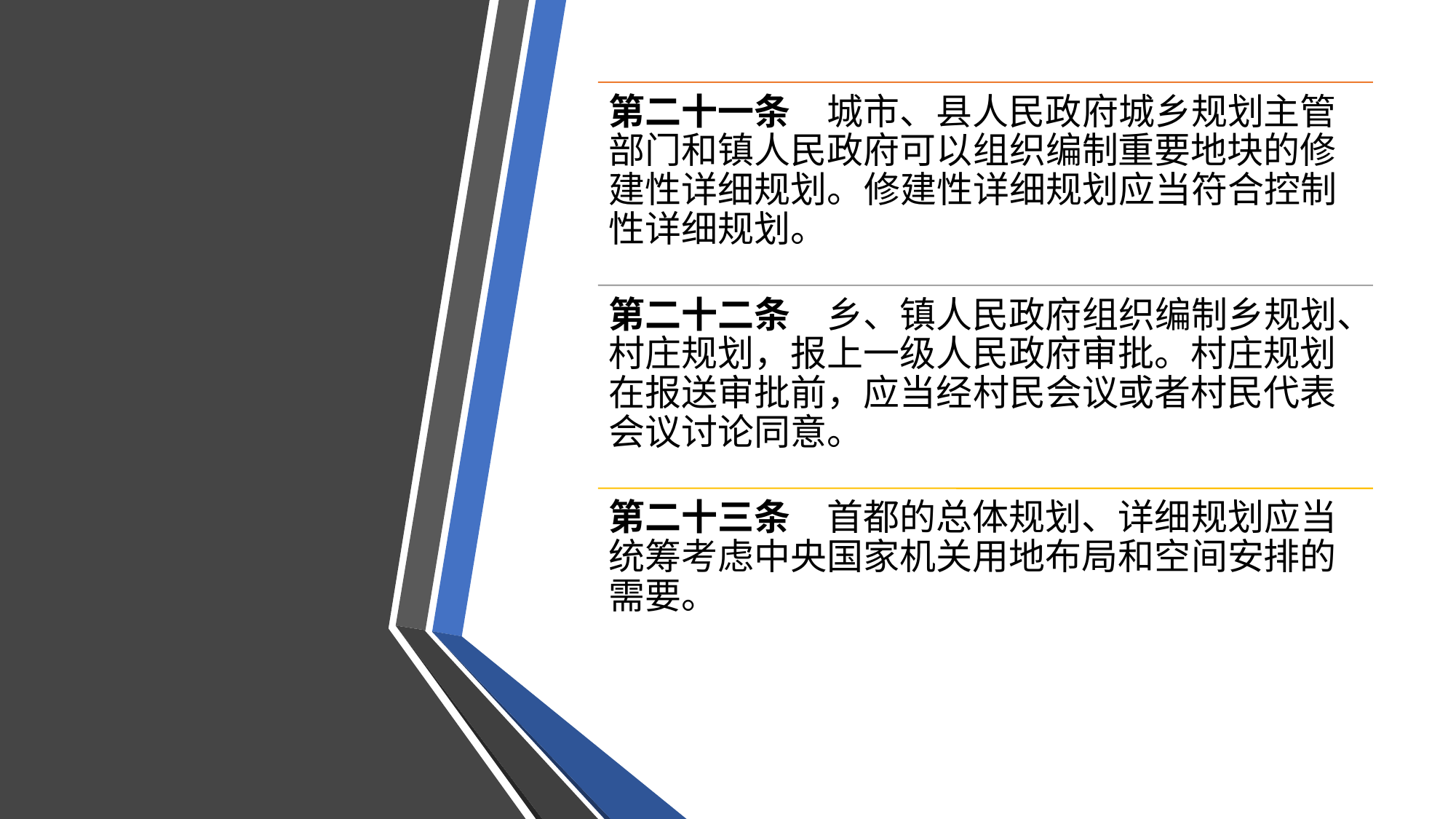

#
第二十一条　城市、县人民政府城乡规划主管部门和镇人民政府可以组织编制重要地块的修建性详细规划。修建性详细规划应当符合控制性详细规划。
第二十二条　乡、镇人民政府组织编制乡规划、村庄规划，报上一级人民政府审批。村庄规划在报送审批前，应当经村民会议或者村民代表会议讨论同意。
第二十三条　首都的总体规划、详细规划应当统筹考虑中央国家机关用地布局和空间安排的需要。